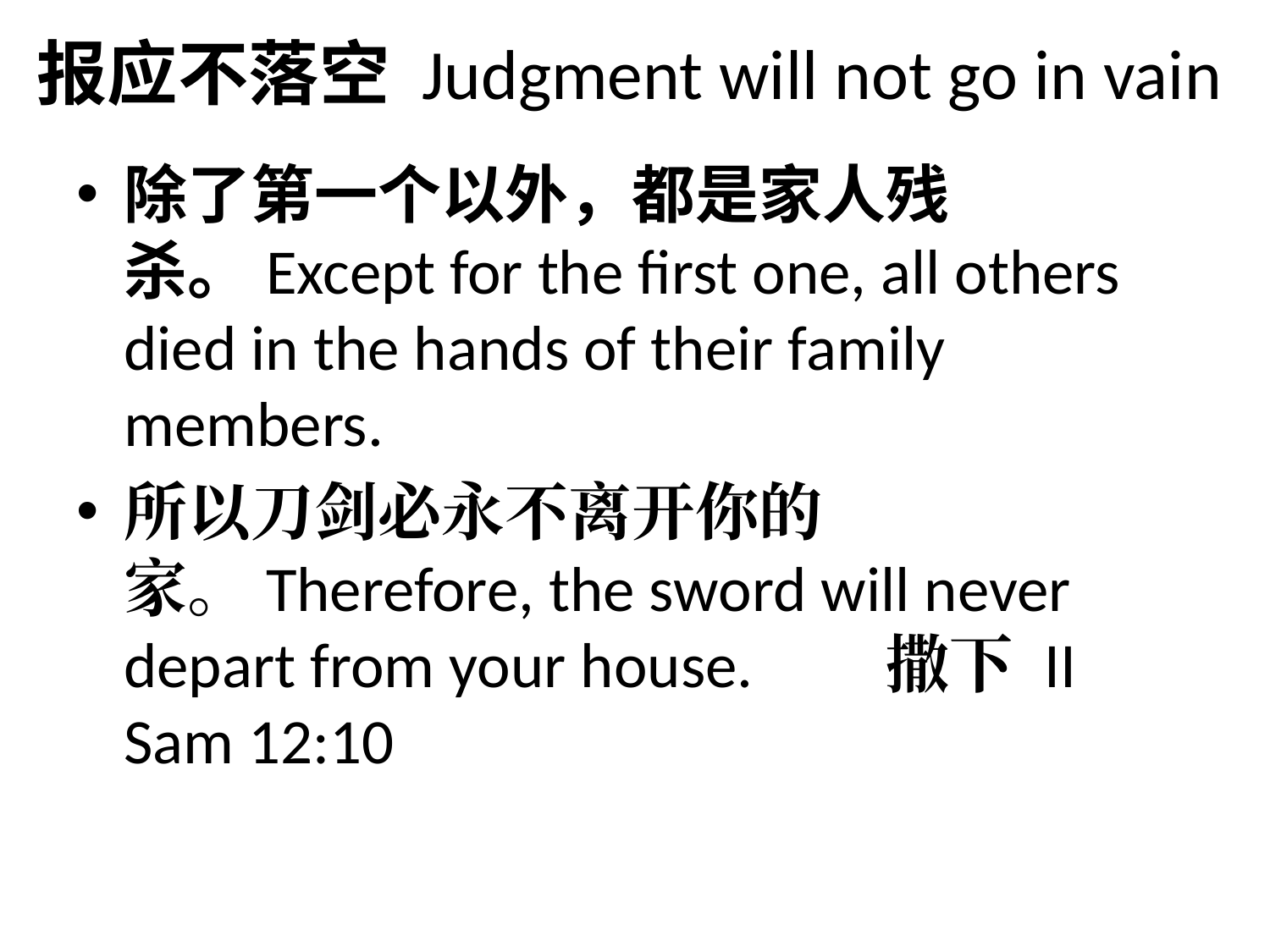

# 报应不落空 Judgment will not go in vain
除了第一个以外，都是家人残杀。Except for the first one, all others died in the hands of their family members.
所以刀剑必永不离开你的家。Therefore, the sword will never depart from your house.		撒下 II Sam 12:10